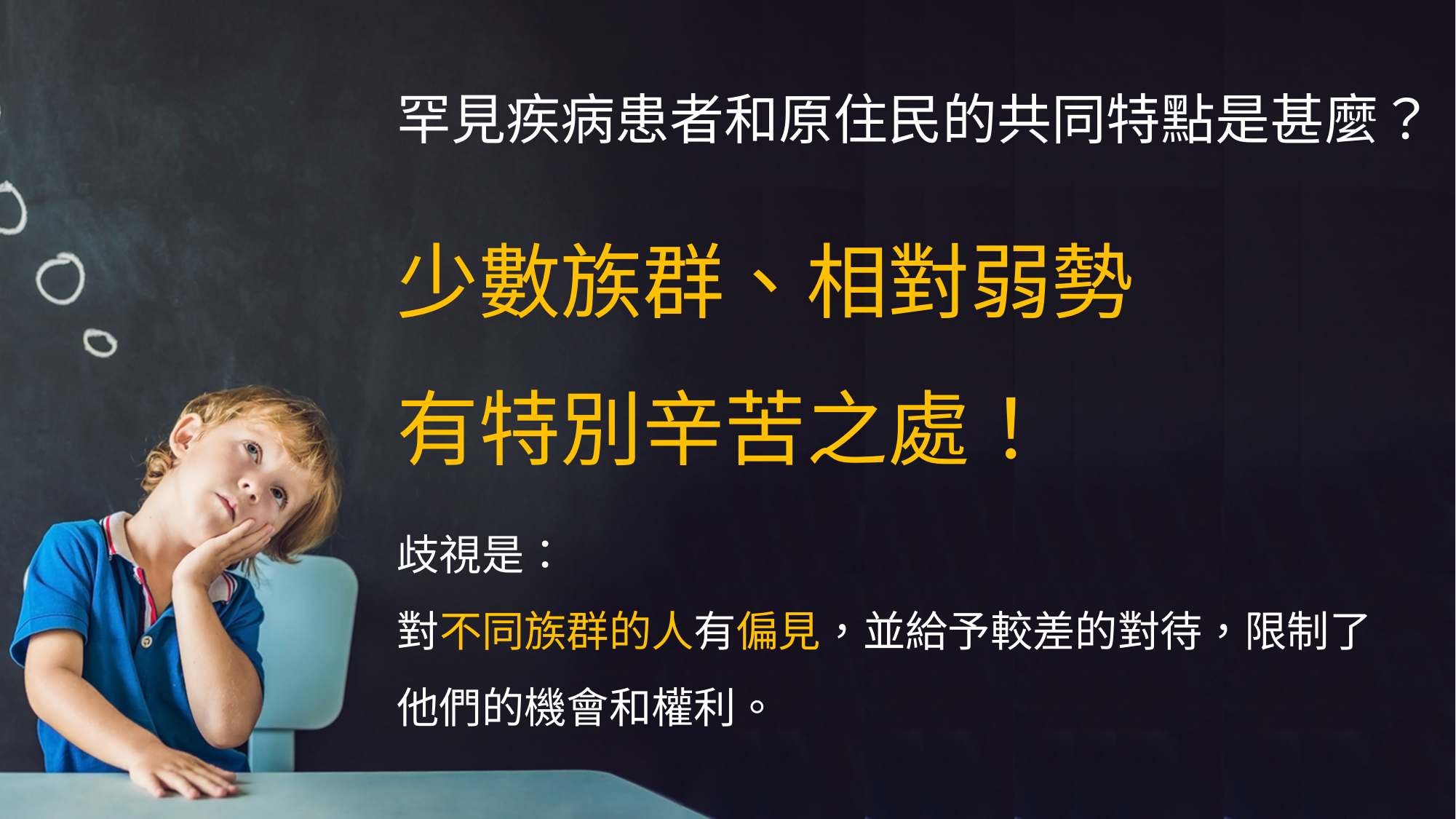

罕見疾病患者和原住民的共同特點是甚麼？
少數族群、相對弱勢
有特別辛苦之處！
歧視是：
對不同族群的人有偏見，並給予較差的對待，限制了他們的機會和權利。